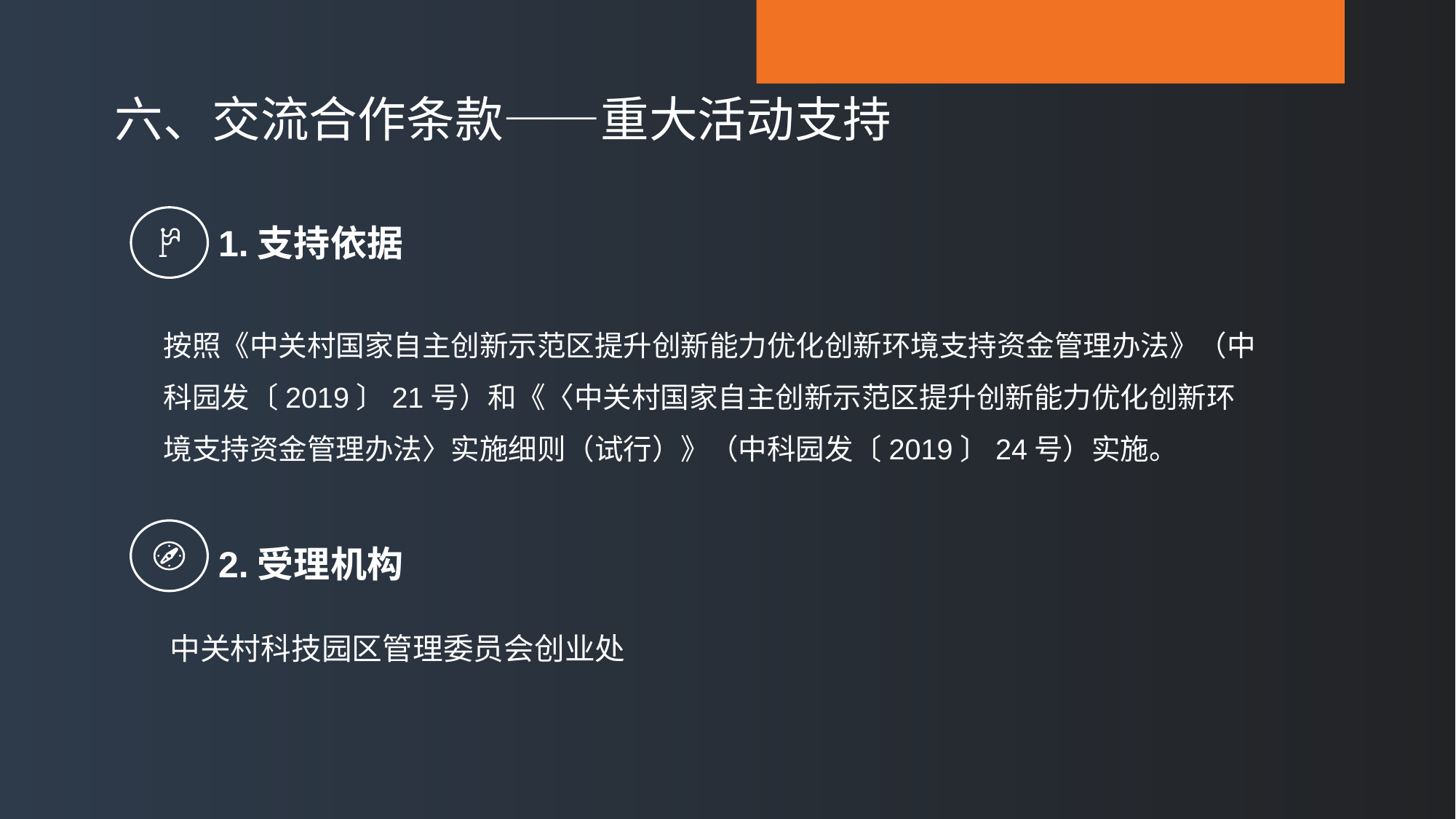

六、交流合作条款——重大活动支持

1.支持依据

按照《中关村国家自主创新示范区提升创新能力优化创新环境支持资金管理办法》（中科园发〔2019〕21号）和《〈中关村国家自主创新示范区提升创新能力优化创新环境支持资金管理办法〉实施细则（试行）》（中科园发〔2019〕24号）实施。

2.受理机构
中关村科技园区管理委员会创业处